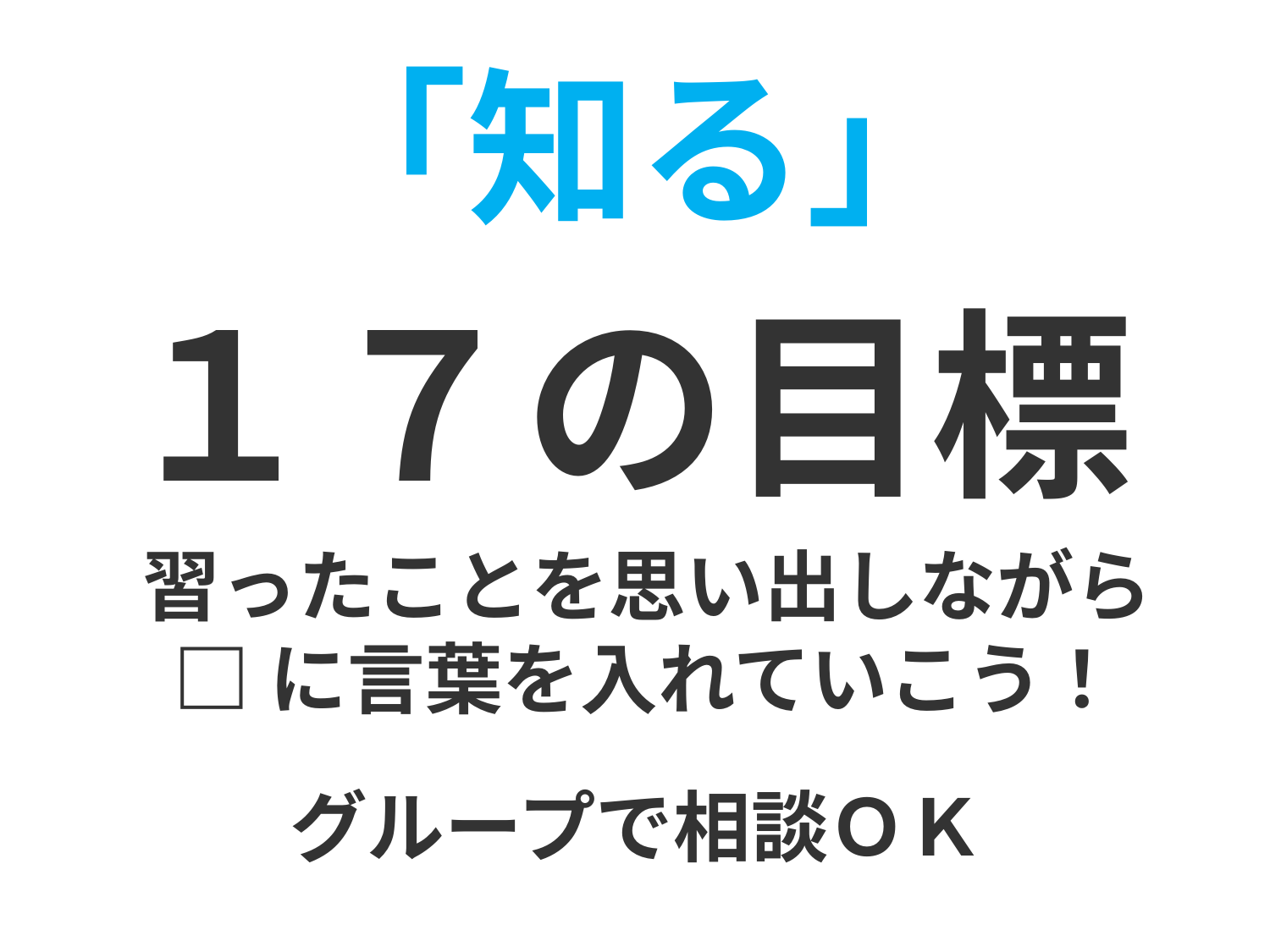

「知る」
１７の目標
習ったことを思い出しながら
□に言葉を入れていこう！
グループで相談ＯＫ